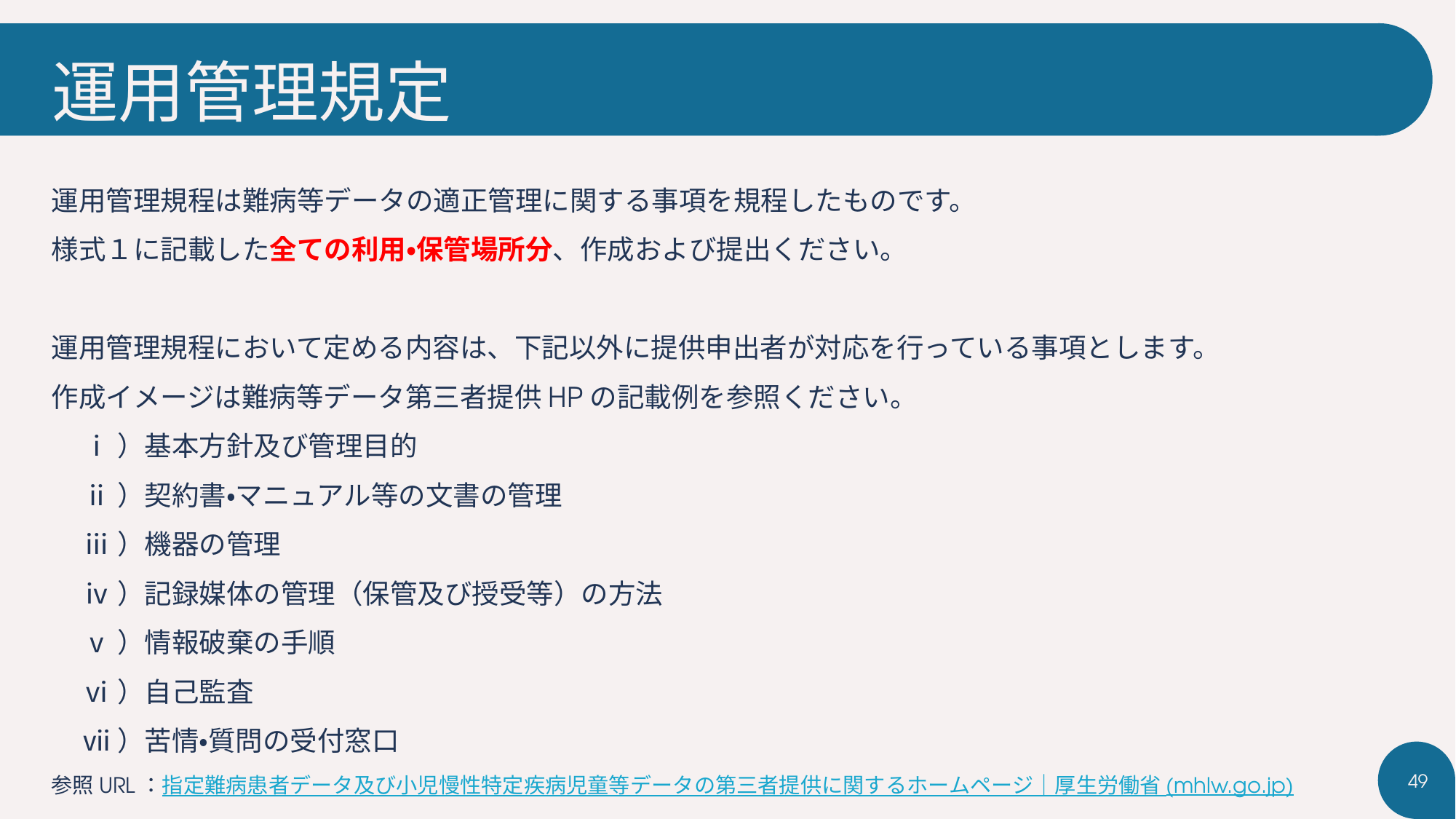

# 運用管理規定
運用管理規程は難病等データの適正管理に関する事項を規程したものです。
様式１に記載した全ての利用・保管場所分、作成および提出ください。

運用管理規程において定める内容は、下記以外に提供申出者が対応を行っている事項とします。
作成イメージは難病等データ第三者提供HPの記載例を参照ください。
ⅰ）基本方針及び管理目的
ⅱ）契約書・マニュアル等の文書の管理
ⅲ）機器の管理
ⅳ）記録媒体の管理（保管及び授受等）の方法
ⅴ）情報破棄の手順
ⅵ）自己監査
ⅶ）苦情・質問の受付窓口
参照URL：指定難病患者データ及び小児慢性特定疾病児童等データの第三者提供に関するホームページ｜厚生労働省 (mhlw.go.jp)
49